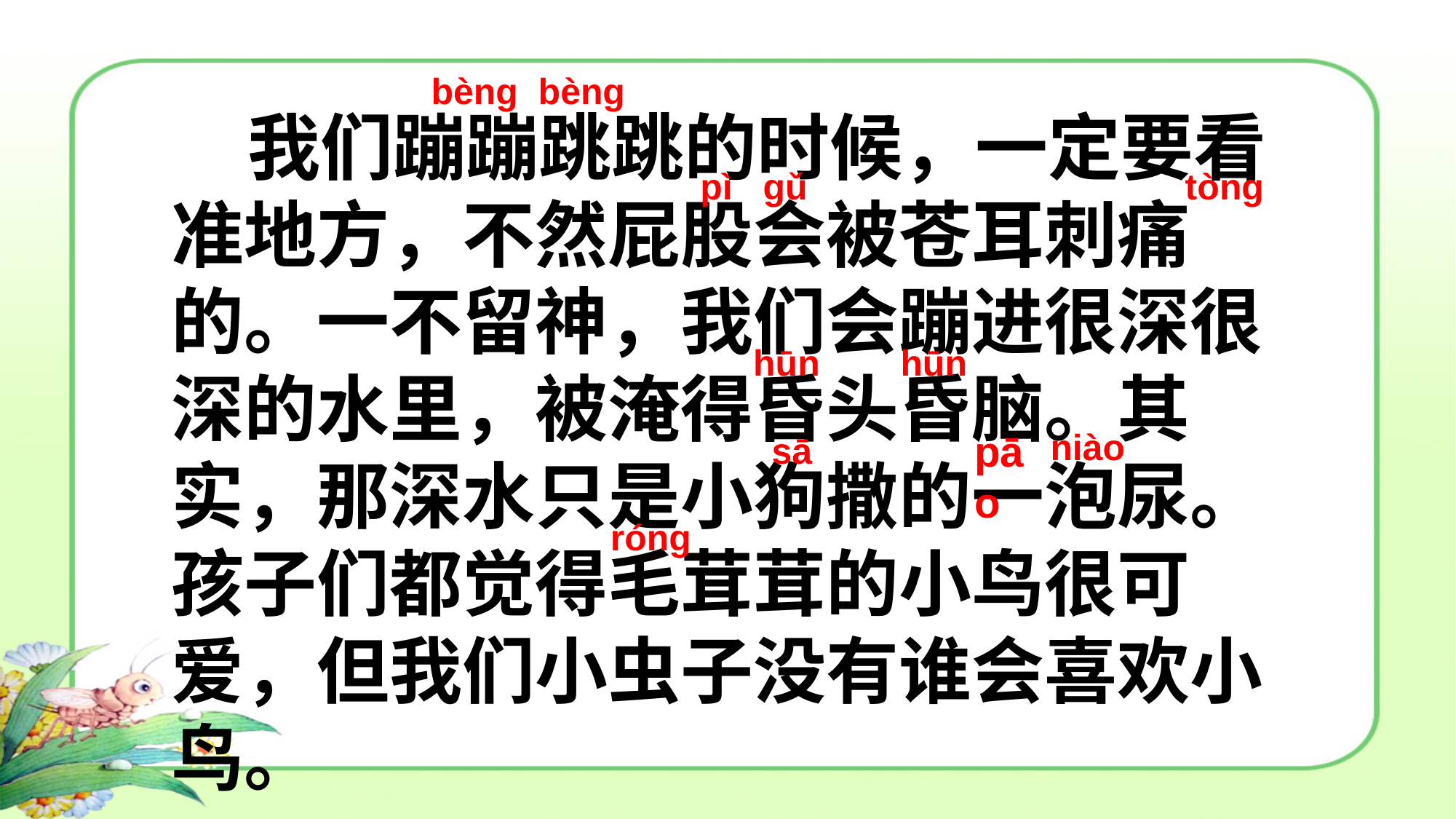

bèng  bèng
    我们蹦蹦跳跳的时候，一定要看准地方，不然屁股会被苍耳刺痛的。一不留神，我们会蹦进很深很深的水里，被淹得昏头昏脑。其实，那深水只是小狗撒的一泡尿。孩子们都觉得毛茸茸的小鸟很可爱，但我们小虫子没有谁会喜欢小鸟。

pì   gǔ
tòng
hūn
hūn
pāo
niào
sā
róng